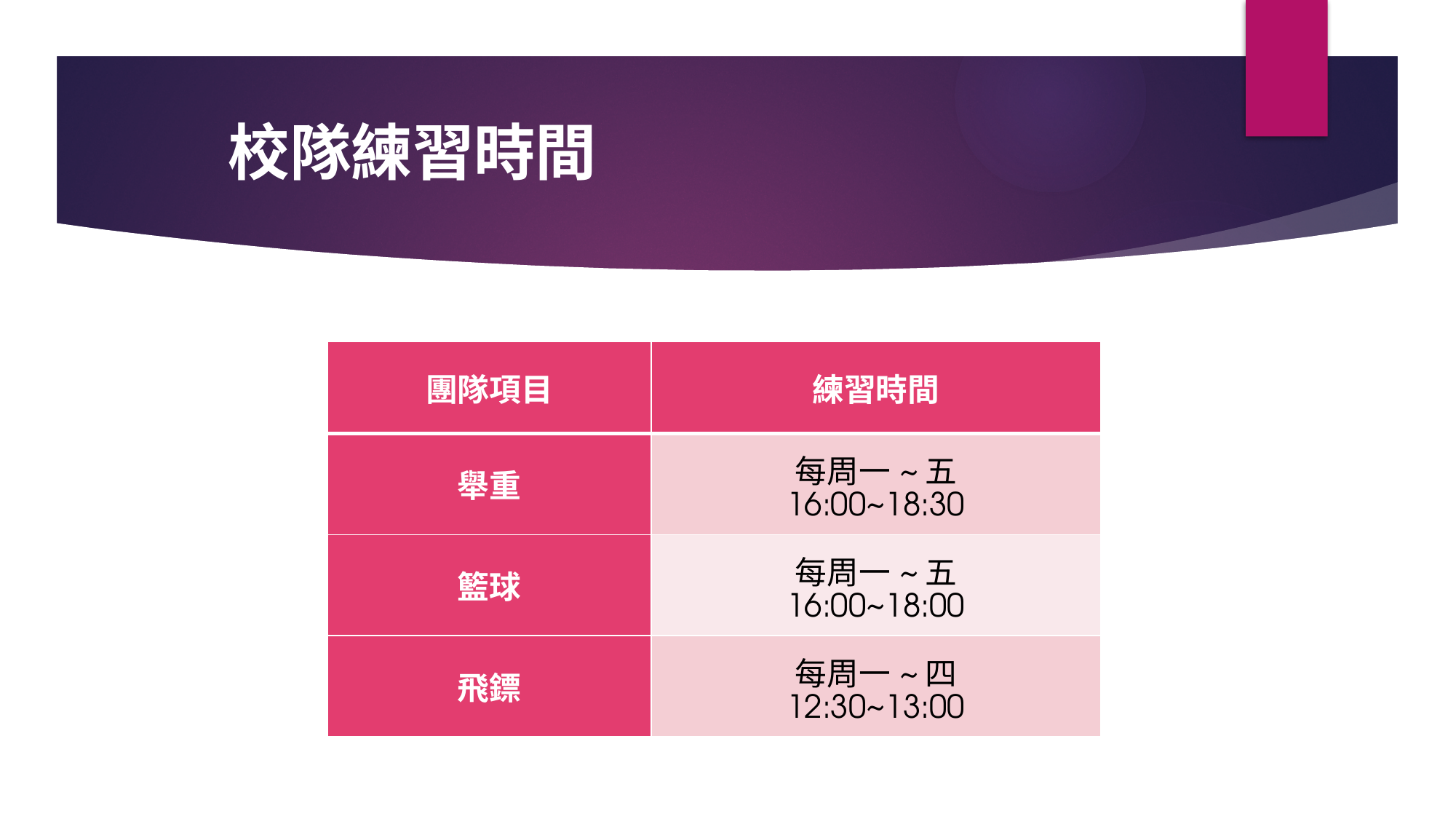

校隊練習時間

| 團隊項目 | 練習時間 |
| --- | --- |
| 舉重 | 每周一~五 16:00~18:30 |
| 籃球 | 每周一~五 16:00~18:00 |
| 飛鏢 | 每周一~四 12:30~13:00 |